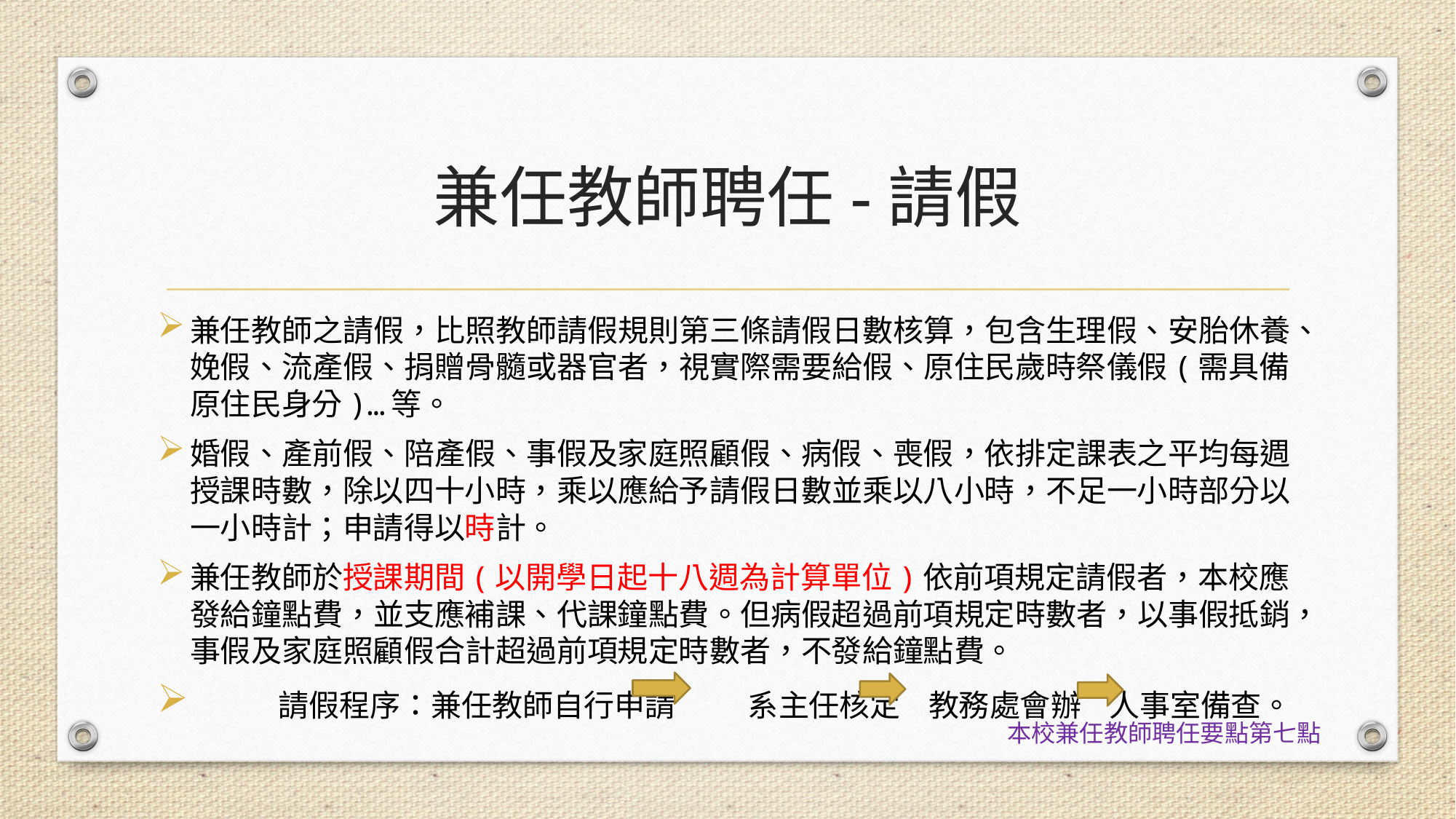

# 兼任教師聘任-請假
兼任教師之請假，比照教師請假規則第三條請假日數核算，包含生理假、安胎休養、娩假、流產假、捐贈骨髓或器官者，視實際需要給假、原住民歲時祭儀假(需具備原住民身分)…等。
婚假、產前假、陪產假、事假及家庭照顧假、病假、喪假，依排定課表之平均每週授課時數，除以四十小時，乘以應給予請假日數並乘以八小時，不足一小時部分以一小時計；申請得以時計。
兼任教師於授課期間(以開學日起十八週為計算單位)依前項規定請假者，本校應發給鐘點費，並支應補課、代課鐘點費。但病假超過前項規定時數者，以事假抵銷，事假及家庭照顧假合計超過前項規定時數者，不發給鐘點費。
	請假程序：兼任教師自行申請	    系主任核定    教務處會辦    人事室備查。

本校兼任教師聘任要點第七點